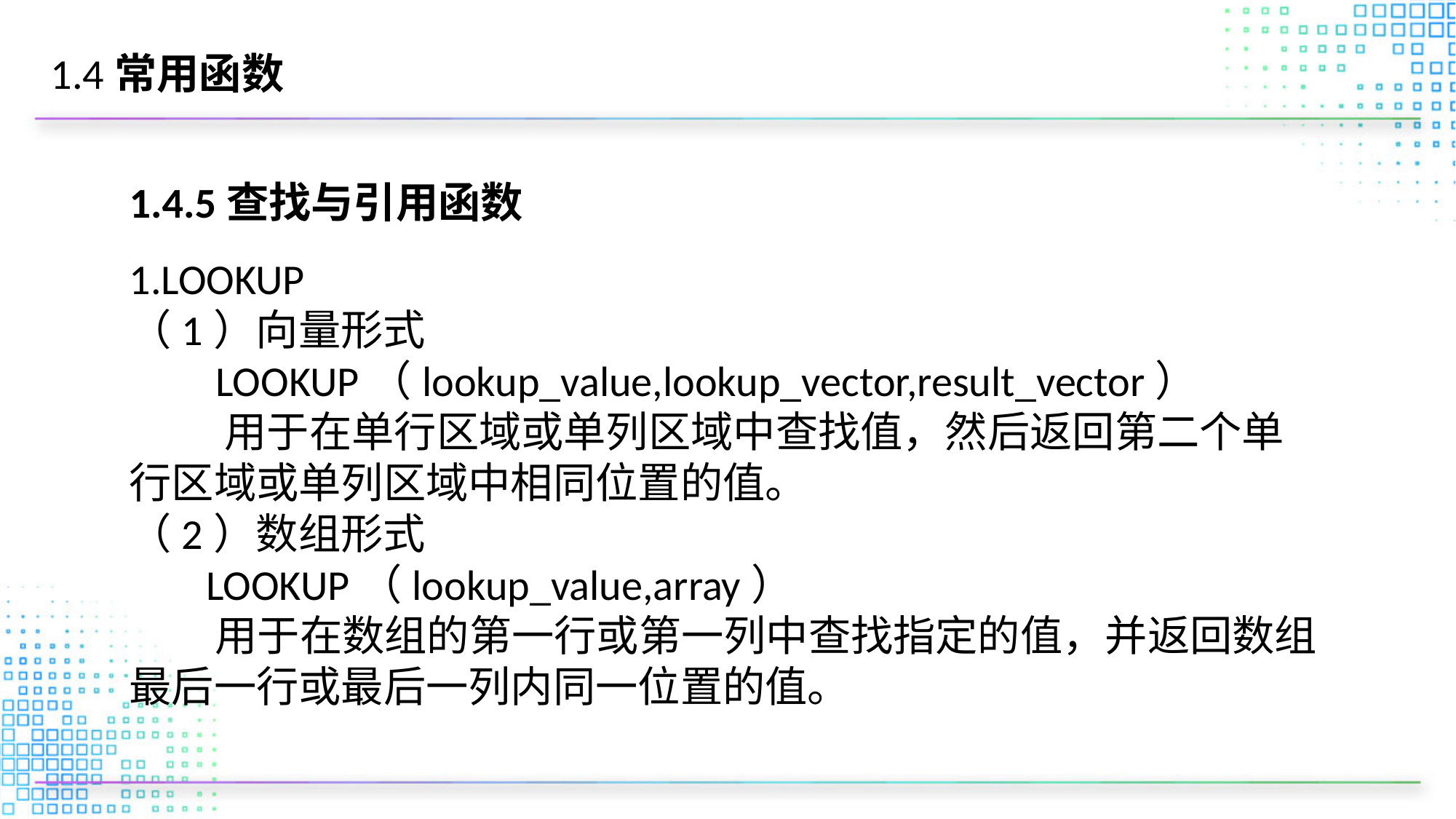

# 1.4常用函数
1.4.5查找与引用函数
1.LOOKUP
（1）向量形式
         LOOKUP（lookup_value,lookup_vector,result_vector）
         用于在单行区域或单列区域中查找值，然后返回第二个单行区域或单列区域中相同位置的值。
（2）数组形式
        LOOKUP（lookup_value,array）
        用于在数组的第一行或第一列中查找指定的值，并返回数组最后一行或最后一列内同一位置的值。